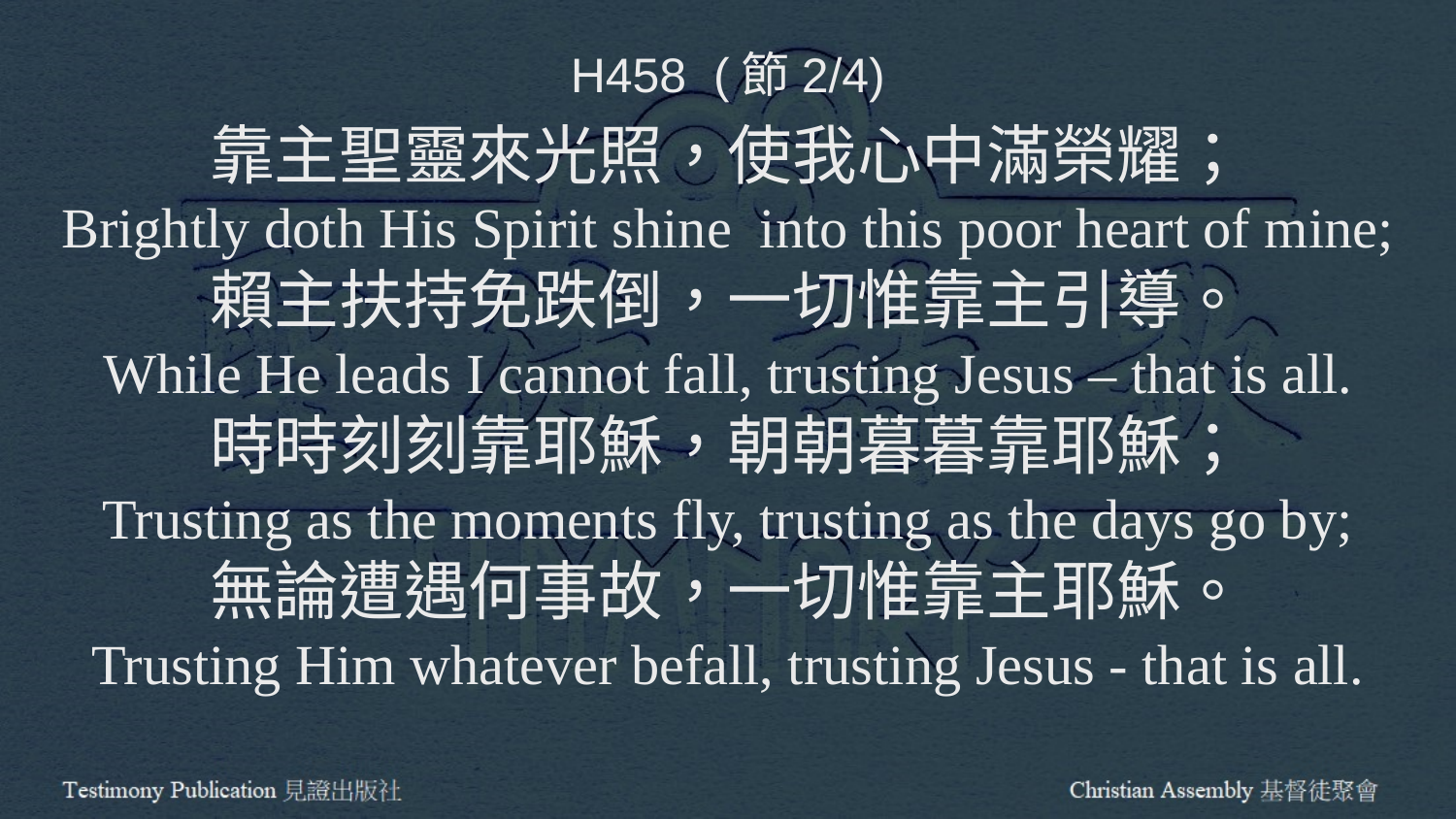

H458  (節2/4)
靠主聖靈來光照，使我心中滿榮耀；
Brightly doth His Spirit shine  into this poor heart of mine;
賴主扶持免跌倒，一切惟靠主引導。
While He leads I cannot fall, trusting Jesus – that is all.
時時刻刻靠耶穌，朝朝暮暮靠耶穌；
Trusting as the moments fly, trusting as the days go by;
無論遭遇何事故，一切惟靠主耶穌。
Trusting Him whatever befall, trusting Jesus - that is all.